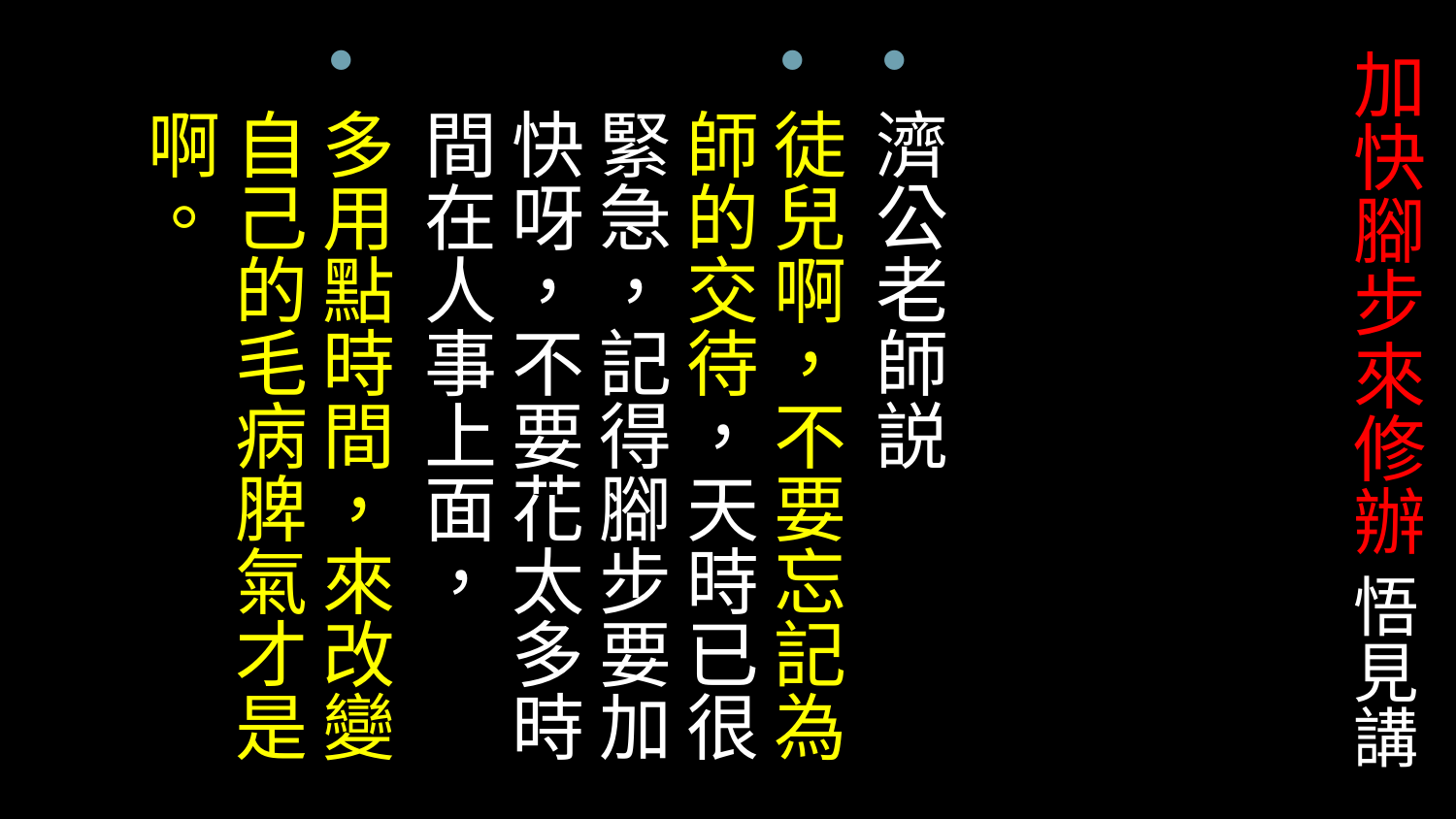

# 加快腳步來修辦 悟見講
濟公老師説
徒兒啊，不要忘記為師的交待，天時已很緊急，記得腳步要加快呀，不要花太多時間在人事上面，
多用點時間，來改變自己的毛病脾氣才是啊。